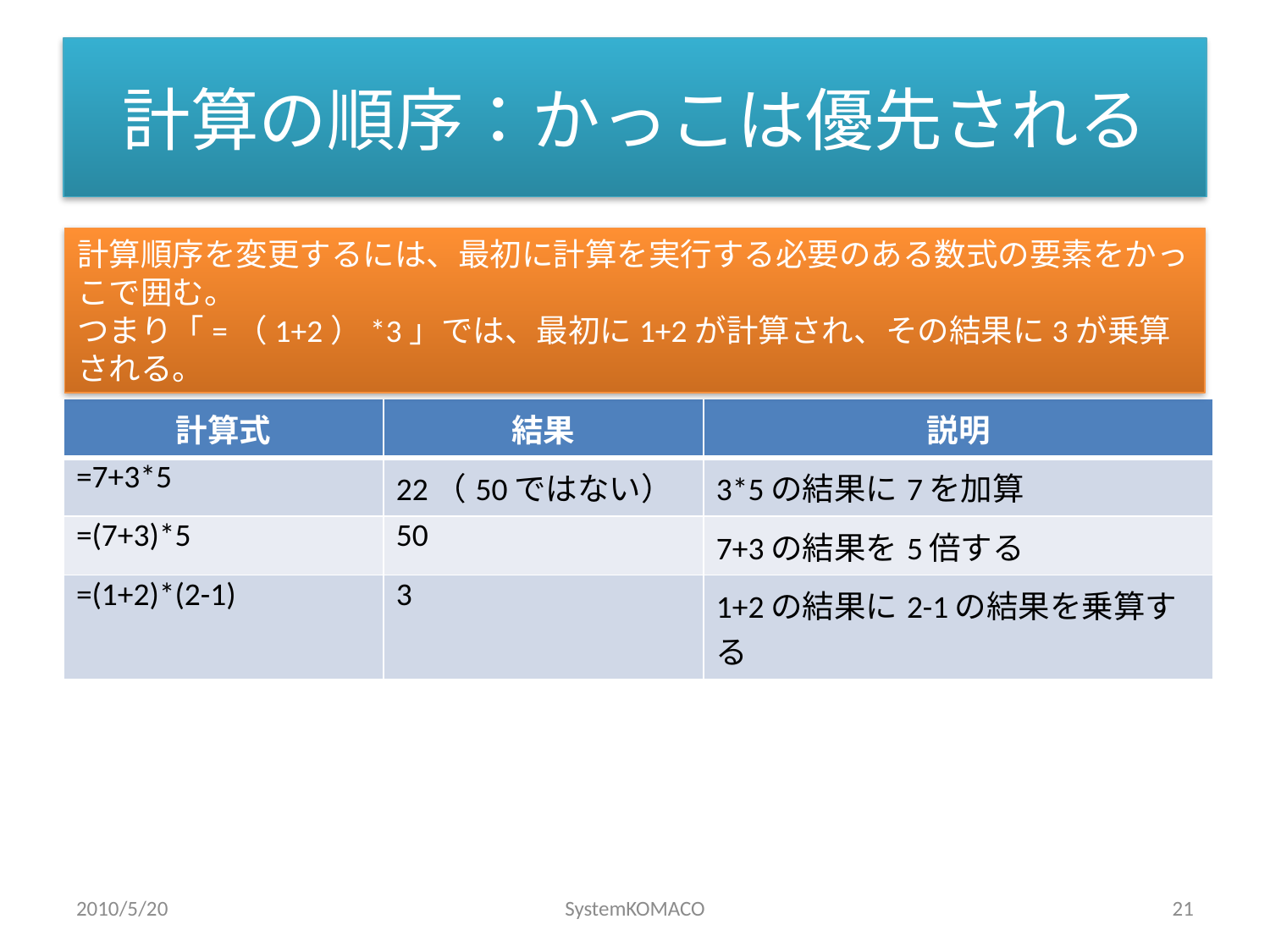

# 計算の順序：かっこは優先される
計算順序を変更するには、最初に計算を実行する必要のある数式の要素をかっこで囲む。
つまり「=（1+2）*3」では、最初に1+2が計算され、その結果に3が乗算される。
| 計算式 | 結果 | 説明 |
| --- | --- | --- |
| =7+3\*5 | 22（50ではない） | 3\*5の結果に7を加算 |
| =(7+3)\*5 | 50 | 7+3の結果を5倍する |
| =(1+2)\*(2-1) | 3 | 1+2の結果に2-1の結果を乗算する |
2010/5/20
SystemKOMACO
21